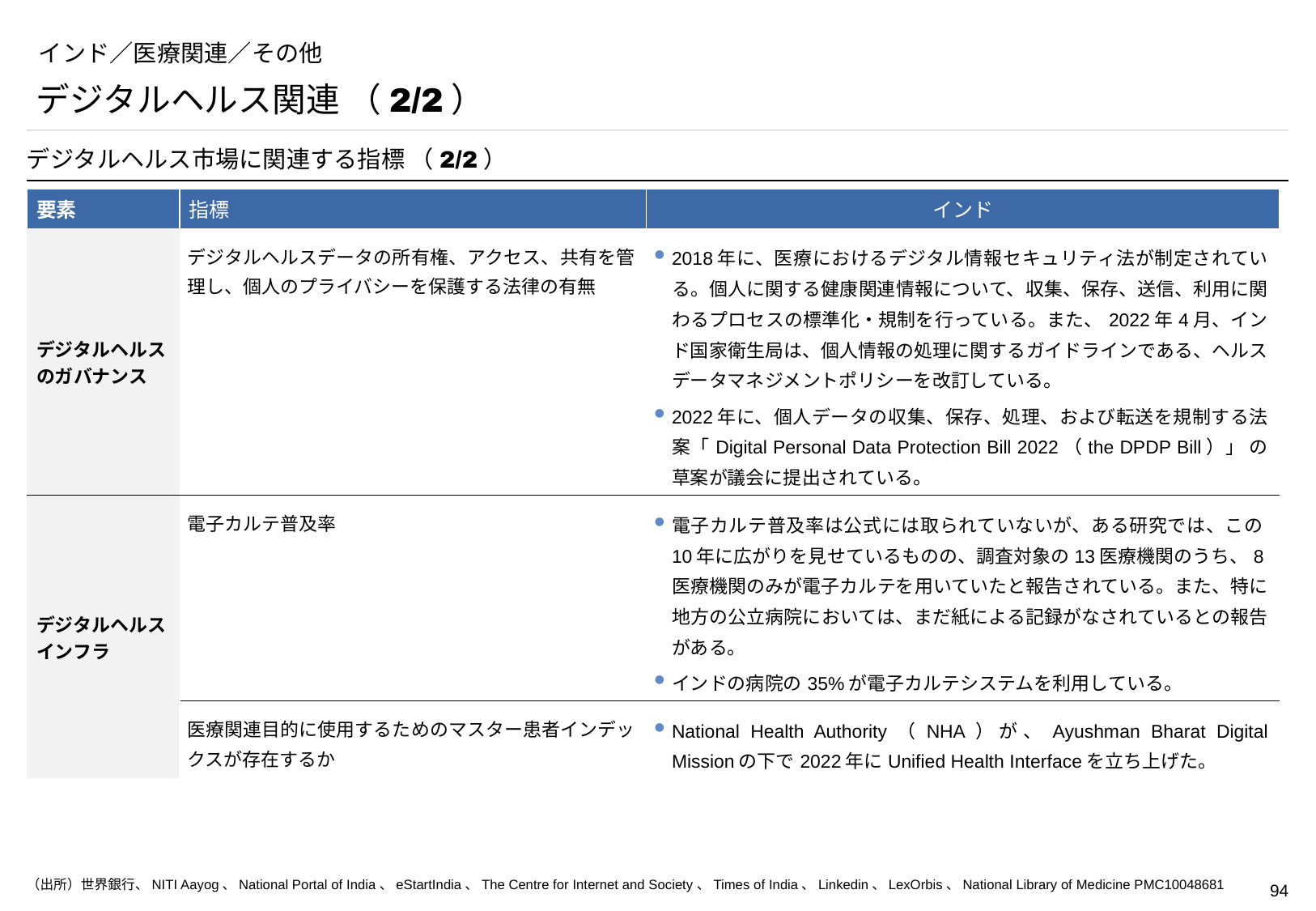

# インド／医療関連／その他
デジタルヘルス関連 （2/2）
デジタルヘルス市場に関連する指標 （2/2）
| 要素 | 指標 | インド |
| --- | --- | --- |
| デジタルヘルスのガバナンス | デジタルヘルスデータの所有権、アクセス、共有を管理し、個人のプライバシーを保護する法律の有無 | 2018年に、医療におけるデジタル情報セキュリティ法が制定されている。個人に関する健康関連情報について、収集、保存、送信、利用に関わるプロセスの標準化・規制を行っている。また、2022年4月、インド国家衛生局は、個人情報の処理に関するガイドラインである、ヘルスデータマネジメントポリシーを改訂している。 2022年に、個人データの収集、保存、処理、および転送を規制する法案「Digital Personal Data Protection Bill 2022（the DPDP Bill）」 の草案が議会に提出されている。 |
| デジタルヘルスインフラ | 電子カルテ普及率 | 電子カルテ普及率は公式には取られていないが、ある研究では、この10年に広がりを見せているものの、調査対象の13医療機関のうち、8医療機関のみが電子カルテを用いていたと報告されている。また、特に地方の公立病院においては、まだ紙による記録がなされているとの報告がある。 インドの病院の35%が電子カルテシステムを利用している。 |
|  | 医療関連目的に使用するためのマスター患者インデックスが存在するか | National Health Authority（NHA）が、Ayushman Bharat Digital Missionの下で2022年にUnified Health Interfaceを立ち上げた。 |
（出所）世界銀行、NITI Aayog、National Portal of India、eStartIndia、The Centre for Internet and Society、Times of India、Linkedin、LexOrbis、National Library of Medicine PMC10048681